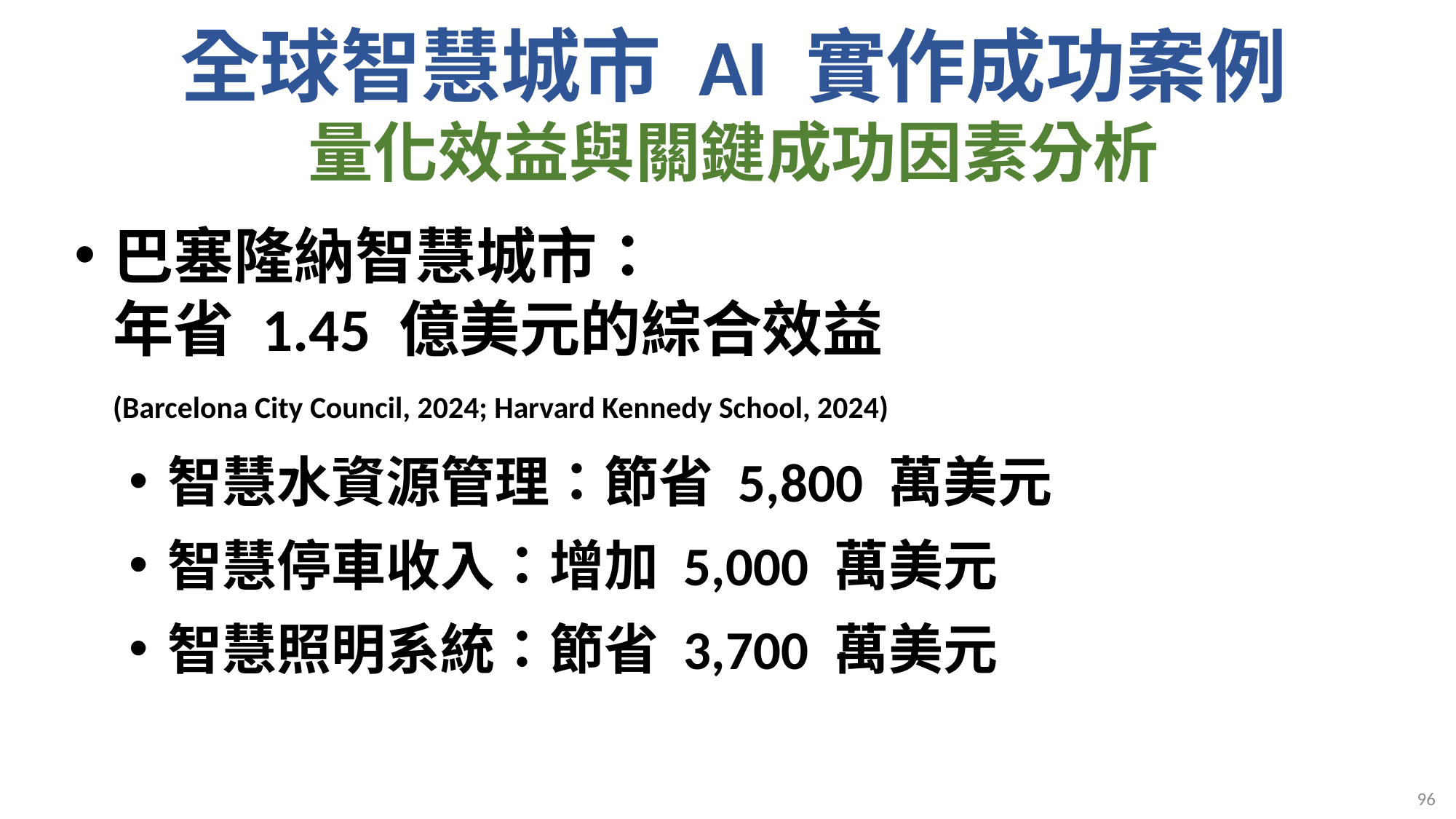

# 全球智慧城市 AI 實作成功案例 量化效益與關鍵成功因素分析
巴塞隆納智慧城市：
年省 1.45 億美元的綜合效益
(Barcelona City Council, 2024; Harvard Kennedy School, 2024)
智慧水資源管理：節省 5,800 萬美元
智慧停車收入：增加 5,000 萬美元
智慧照明系統：節省 3,700 萬美元
96